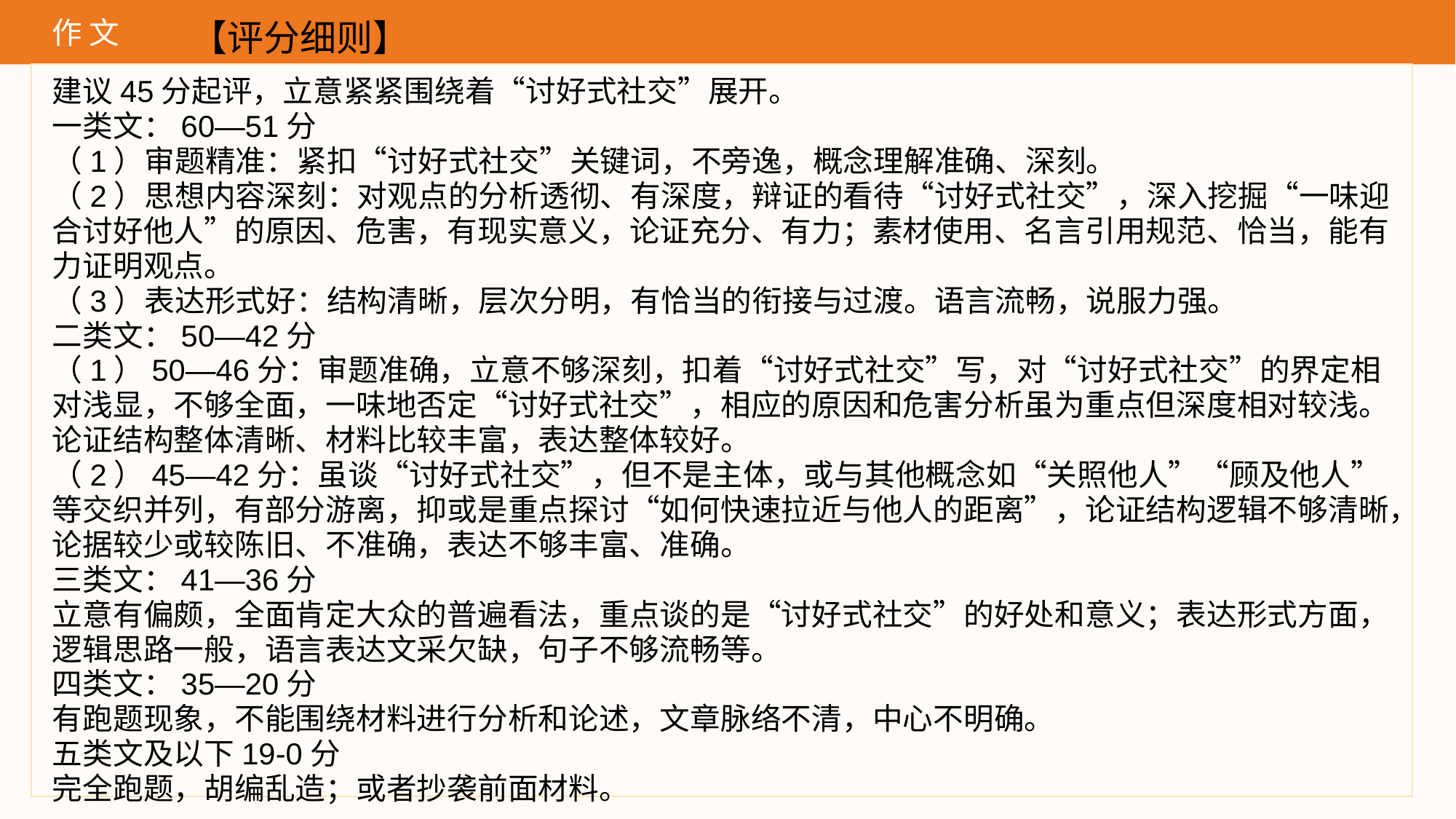

作 文
【评分细则】

建议45分起评，立意紧紧围绕着“讨好式社交”展开。
一类文：60—51分
（1）审题精准：紧扣“讨好式社交”关键词，不旁逸，概念理解准确、深刻。
（2）思想内容深刻：对观点的分析透彻、有深度，辩证的看待“讨好式社交”，深入挖掘“一味迎合讨好他人”的原因、危害，有现实意义，论证充分、有力；素材使用、名言引用规范、恰当，能有力证明观点。
（3）表达形式好：结构清晰，层次分明，有恰当的衔接与过渡。语言流畅，说服力强。
二类文：50—42分
（1）50—46分：审题准确，立意不够深刻，扣着“讨好式社交”写，对“讨好式社交”的界定相对浅显，不够全面，一味地否定“讨好式社交”，相应的原因和危害分析虽为重点但深度相对较浅。论证结构整体清晰、材料比较丰富，表达整体较好。
（2）45—42分：虽谈“讨好式社交”，但不是主体，或与其他概念如“关照他人”“顾及他人”等交织并列，有部分游离，抑或是重点探讨“如何快速拉近与他人的距离”，论证结构逻辑不够清晰，论据较少或较陈旧、不准确，表达不够丰富、准确。
三类文：41—36分
立意有偏颇，全面肯定大众的普遍看法，重点谈的是“讨好式社交”的好处和意义；表达形式方面，逻辑思路一般，语言表达文采欠缺，句子不够流畅等。
四类文：35—20分
有跑题现象，不能围绕材料进行分析和论述，文章脉络不清，中心不明确。
五类文及以下19-0分
完全跑题，胡编乱造；或者抄袭前面材料。